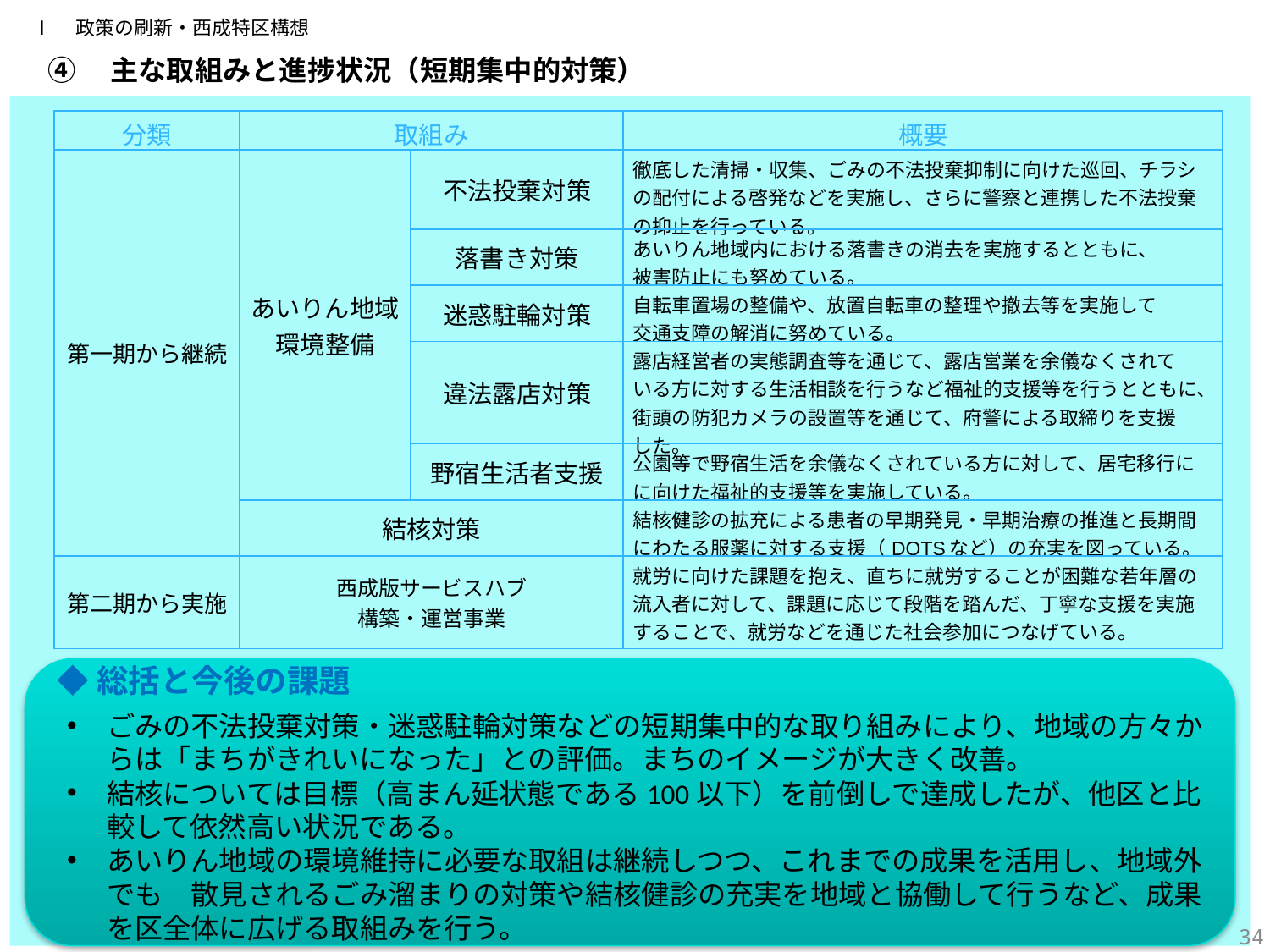

Ⅰ　政策の刷新・西成特区構想
④　主な取組みと進捗状況（短期集中的対策）

| 分類 | 取組み |  | 概要 |
| --- | --- | --- | --- |
| 第一期から継続 | あいりん地域 環境整備 | 不法投棄対策 | 徹底した清掃・収集、ごみの不法投棄抑制に向けた巡回、チラシの配付による啓発などを実施し、さらに警察と連携した不法投棄の抑止を行っている。 |
|  |  | 落書き対策 | あいりん地域内における落書きの消去を実施するとともに、 被害防止にも努めている。 |
|  |  | 迷惑駐輪対策 | 自転車置場の整備や、放置自転車の整理や撤去等を実施して 交通支障の解消に努めている。 |
|  |  | 違法露店対策 | 露店経営者の実態調査等を通じて、露店営業を余儀なくされて いる方に対する生活相談を行うなど福祉的支援等を行うとともに、 街頭の防犯カメラの設置等を通じて、府警による取締りを支援 した。 |
|  |  | 野宿生活者支援 | 公園等で野宿生活を余儀なくされている方に対して、居宅移行に に向けた福祉的支援等を実施している。 |
|  | 結核対策 |  | 結核健診の拡充による患者の早期発見・早期治療の推進と長期間にわたる服薬に対する支援（DOTSなど）の充実を図っている。 |
| 第二期から実施 | 西成版サービスハブ 構築・運営事業 |  | 就労に向けた課題を抱え、直ちに就労することが困難な若年層の 流入者に対して、課題に応じて段階を踏んだ、丁寧な支援を実施することで、就労などを通じた社会参加につなげている。 |
◆総括と今後の課題

ごみの不法投棄対策・迷惑駐輪対策などの短期集中的な取り組みにより、地域の方々からは「まちがきれいになった」との評価。まちのイメージが大きく改善。
結核については目標（高まん延状態である100以下）を前倒しで達成したが、他区と比較して依然高い状況である。
あいりん地域の環境維持に必要な取組は継続しつつ、これまでの成果を活用し、地域外でも　散見されるごみ溜まりの対策や結核健診の充実を地域と協働して行うなど、成果を区全体に広げる取組みを行う。
34